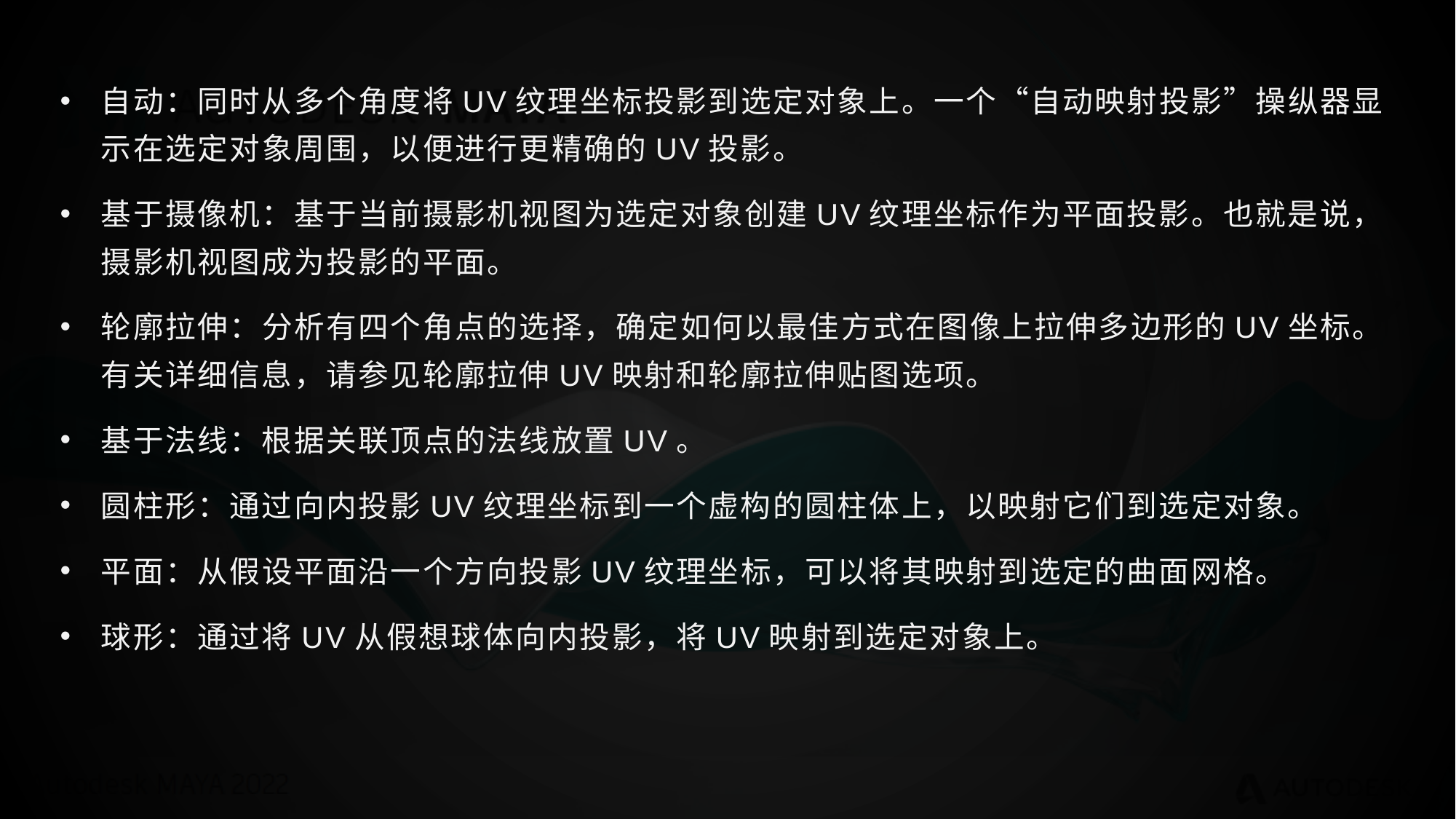

自动：同时从多个角度将UV纹理坐标投影到选定对象上。一个“自动映射投影”操纵器显示在选定对象周围，以便进行更精确的UV投影。
基于摄像机：基于当前摄影机视图为选定对象创建UV纹理坐标作为平面投影。也就是说，摄影机视图成为投影的平面。
轮廓拉伸：分析有四个角点的选择，确定如何以最佳方式在图像上拉伸多边形的UV坐标。有关详细信息，请参见轮廓拉伸UV映射和轮廓拉伸贴图选项。
基于法线：根据关联顶点的法线放置UV。
圆柱形：通过向内投影UV纹理坐标到一个虚构的圆柱体上，以映射它们到选定对象。
平面：从假设平面沿一个方向投影UV纹理坐标，可以将其映射到选定的曲面网格。
球形：通过将UV从假想球体向内投影，将UV映射到选定对象上。